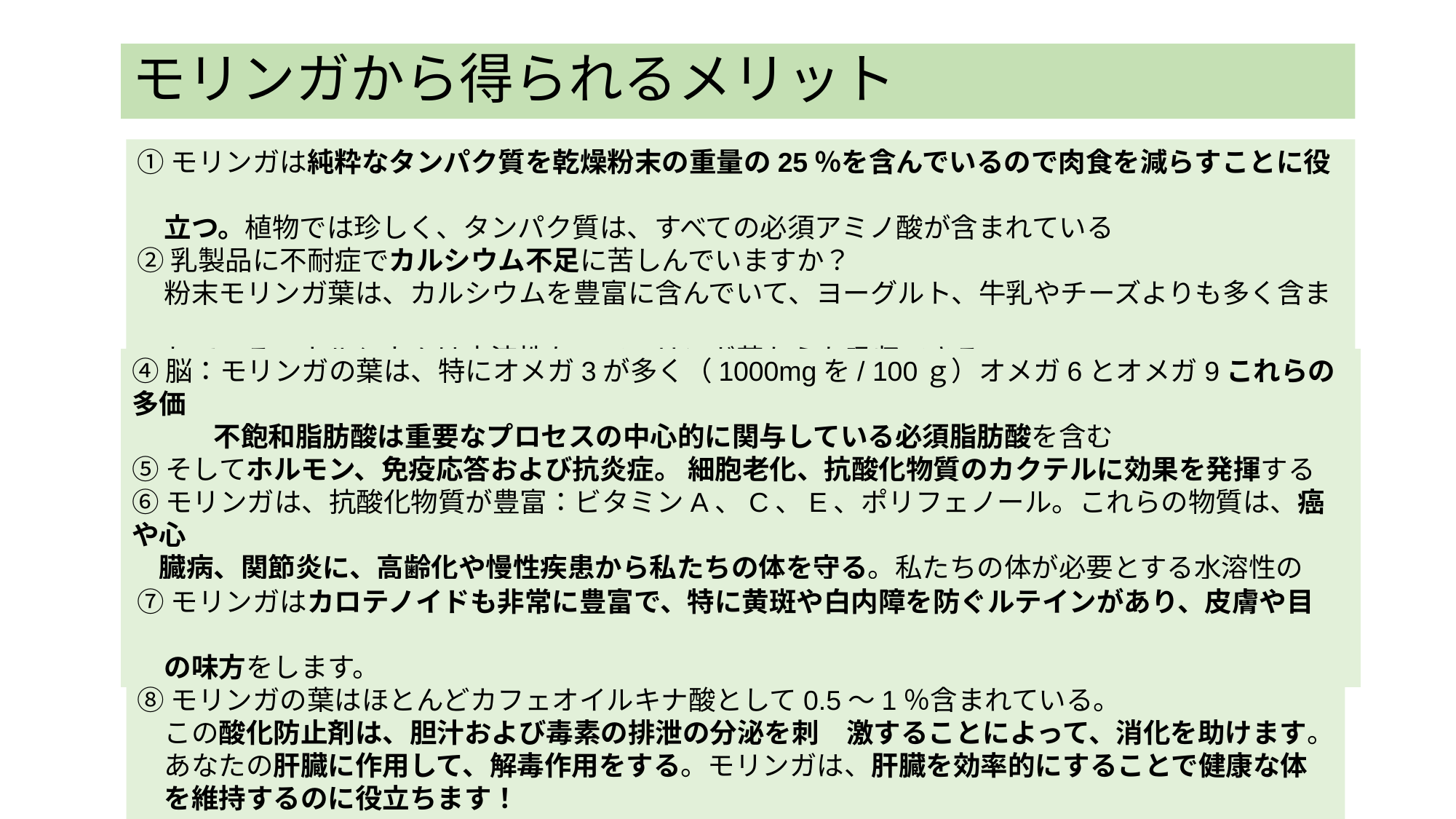

# モリンガから得られるメリット
①モリンガは純粋なタンパク質を乾燥粉末の重量の25％を含んでいるので肉食を減らすことに役
　立つ。植物では珍しく、タンパク質は、すべての必須アミノ酸が含まれている
②乳製品に不耐症でカルシウム不足に苦しんでいますか？
　粉末モリンガ葉は、カルシウムを豊富に含んでいて、ヨーグルト、牛乳やチーズよりも多く含ま
　れている。カルシウムは水溶性なのでモリンガ茶からも吸収できる。
③オメガ3の摂取量のバランスを再調整し、心血管系の機能に効果的、
④脳：モリンガの葉は、特にオメガ3が多く（1000mgを/ 100ｇ）オメガ6とオメガ9これらの多価
　　　不飽和脂肪酸は重要なプロセスの中心的に関与している必須脂肪酸を含む
⑤そしてホルモン、免疫応答および抗炎症。 細胞老化、抗酸化物質のカクテルに効果を発揮する
⑥モリンガは、抗酸化物質が豊富：ビタミンA、C、E、ポリフェノール。これらの物質は、癌や心
　臓病、関節炎に、高齢化や慢性疾患から私たちの体を守る。私たちの体が必要とする水溶性の
　酸化防止剤（ビタミンCやポリフェノール）と油（ビタミンAとE）との間のバランスよく含まれ
　ている。
⑦モリンガはカロテノイドも非常に豊富で、特に黄斑や白内障を防ぐルテインがあり、皮膚や目
　の味方をします。
⑧モリンガの葉はほとんどカフェオイルキナ酸として0.5〜1％含まれている。
　この酸化防止剤は、胆汁および毒素の排泄の分泌を刺　激することによって、消化を助けます。
　あなたの肝臓に作用して、解毒作用をする。モリンガは、肝臓を効率的にすることで健康な体
　を維持するのに役立ちます！